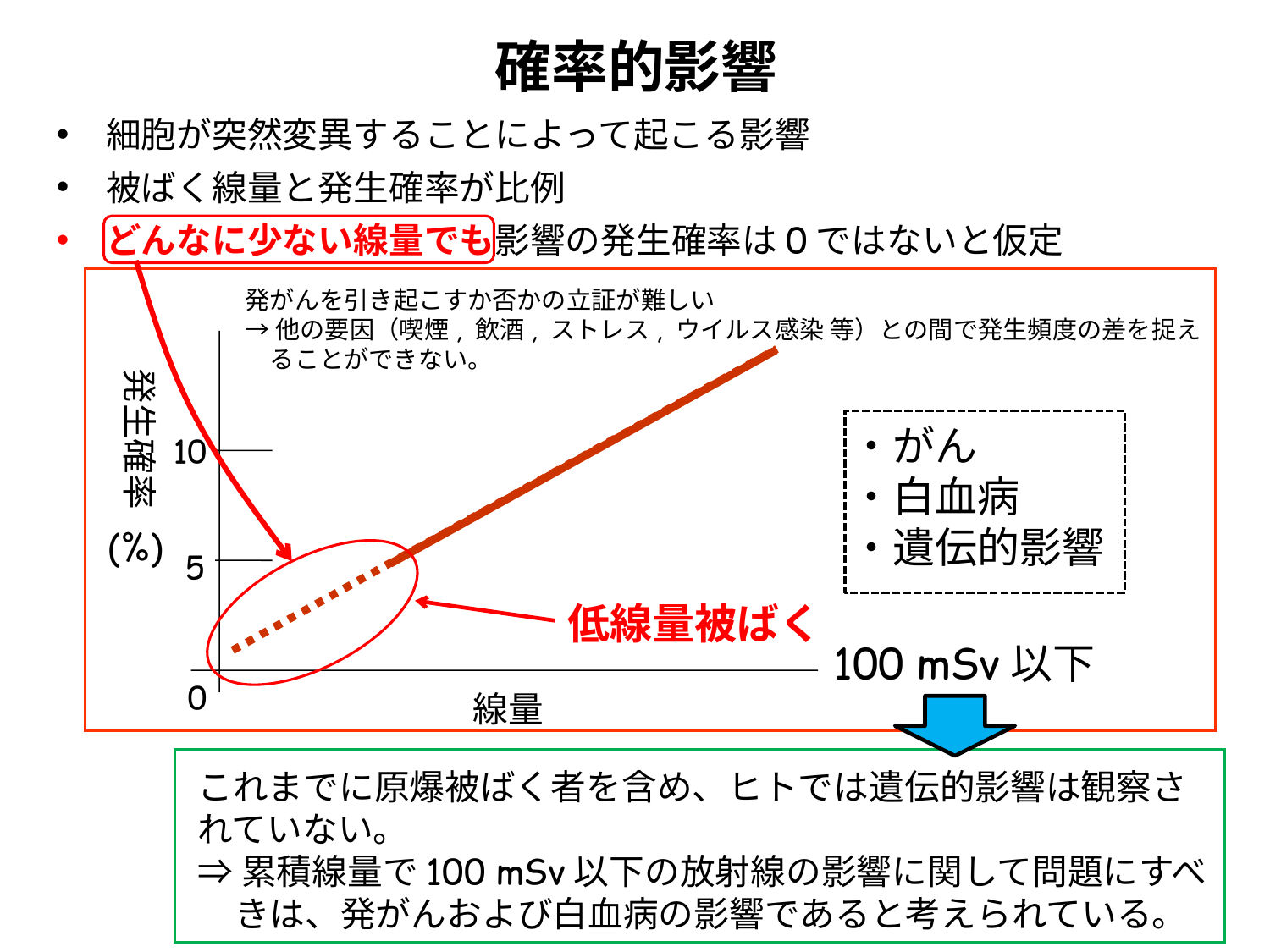

確率的影響
細胞が突然変異することによって起こる影響
被ばく線量と発生確率が比例
どんなに少ない線量でも影響の発生確率は0ではないと仮定

発がんを引き起こすか否かの立証が難しい
→他の要因（喫煙, 飲酒, ストレス, ウイルス感染 等）との間で発生頻度の差を捉え
　ることができない。

発生確率

・がん
・白血病
・遺伝的影響

10

(%)
5

低線量被ばく
100 mSv以下

0
線量

これまでに原爆被ばく者を含め、ヒトでは遺伝的影響は観察されていない。
⇒累積線量で100 mSv以下の放射線の影響に関して問題にすべきは、発がんおよび白血病の影響であると考えられている。